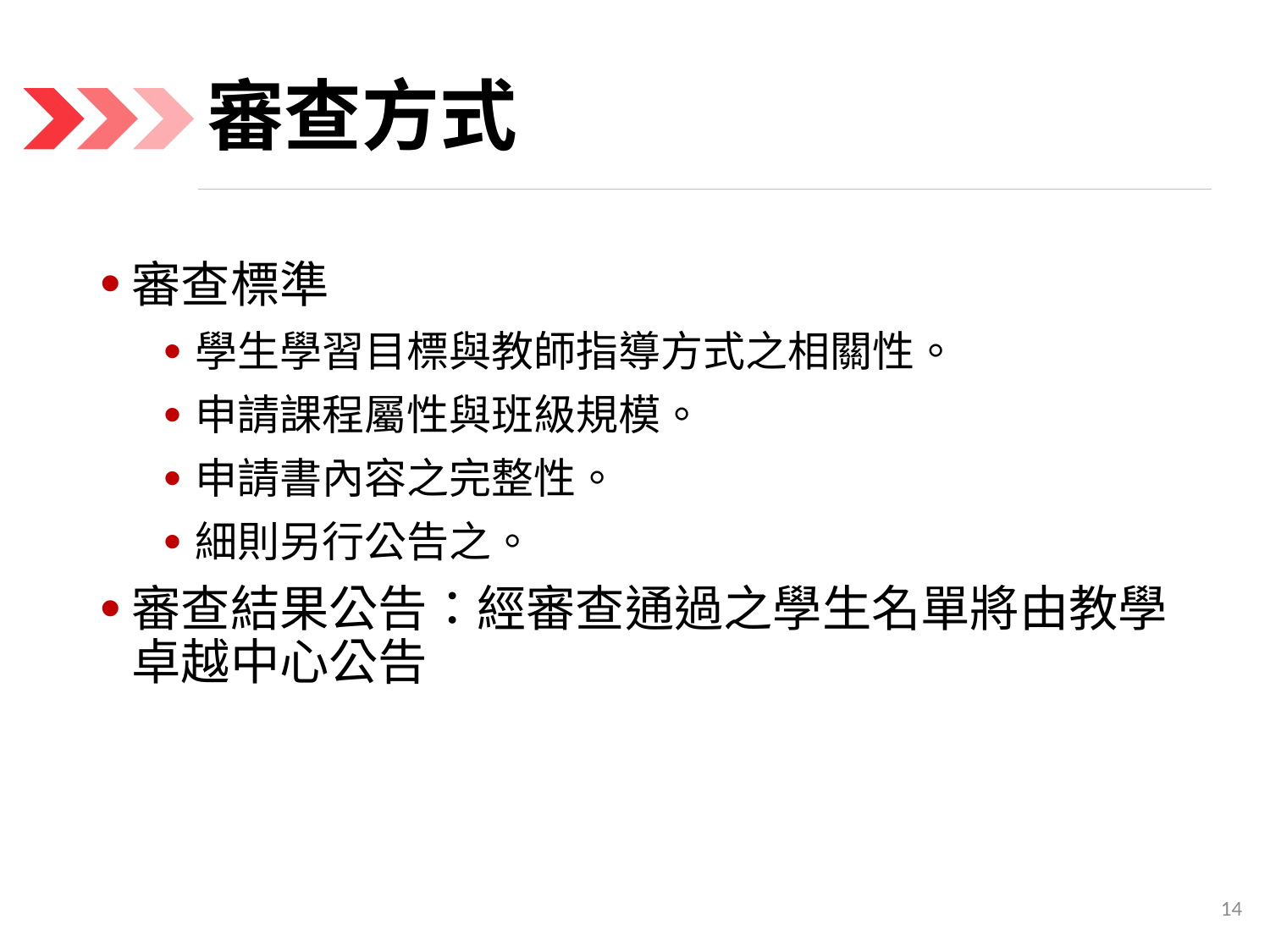

# 審查方式
審查標準
學生學習目標與教師指導方式之相關性。
申請課程屬性與班級規模。
申請書內容之完整性。
細則另行公告之。
審查結果公告：經審查通過之學生名單將由教學卓越中心公告

14